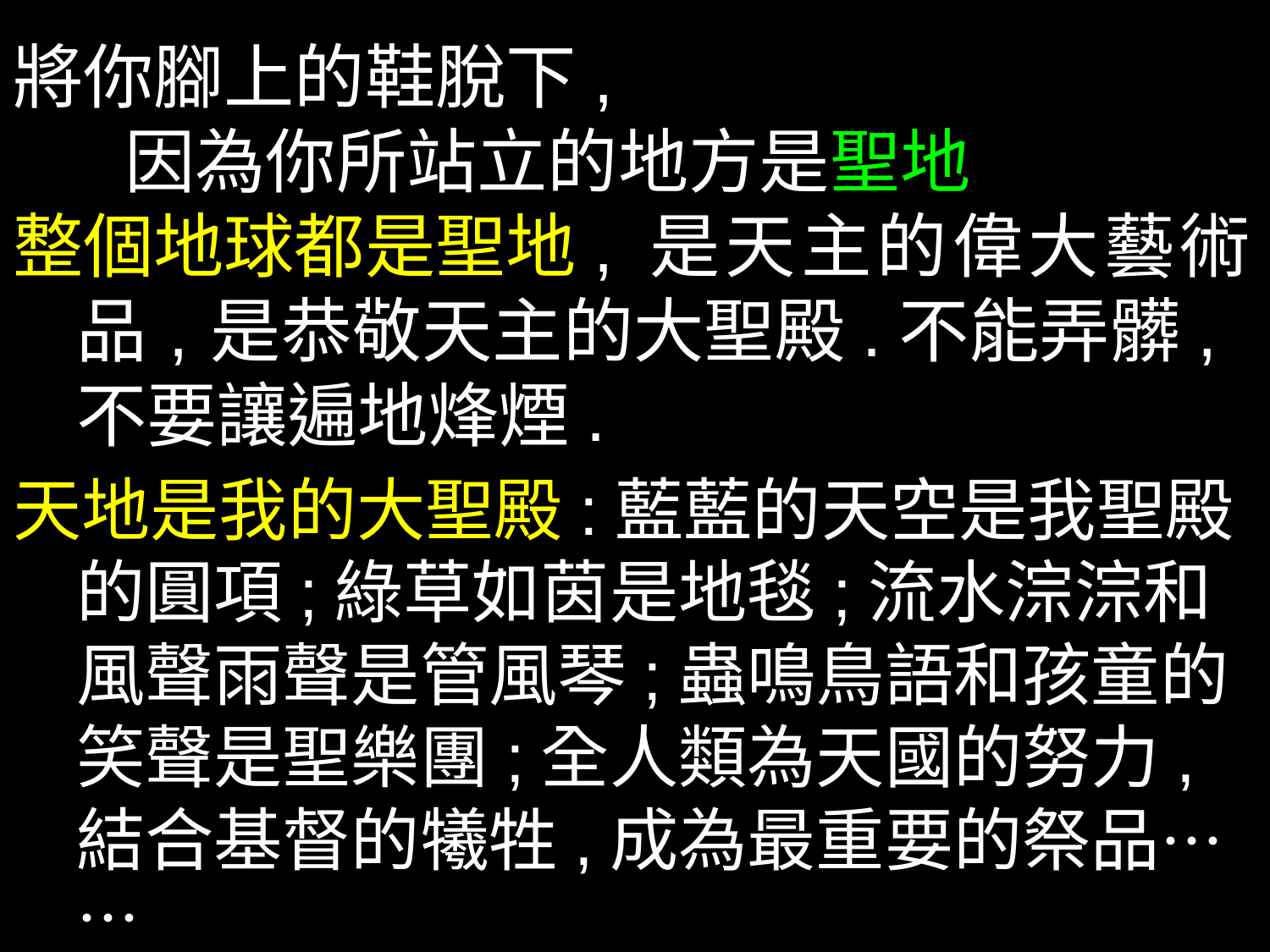

將你腳上的鞋脫下,
      因為你所站立的地方是聖地
整個地球都是聖地, 是天主的偉大藝術品,是恭敬天主的大聖殿.不能弄髒,不要讓遍地烽煙.
天地是我的大聖殿:藍藍的天空是我聖殿的圓項;綠草如茵是地毯;流水淙淙和風聲雨聲是管風琴;蟲鳴鳥語和孩童的笑聲是聖樂團;全人類為天國的努力,結合基督的犧牲,成為最重要的祭品……